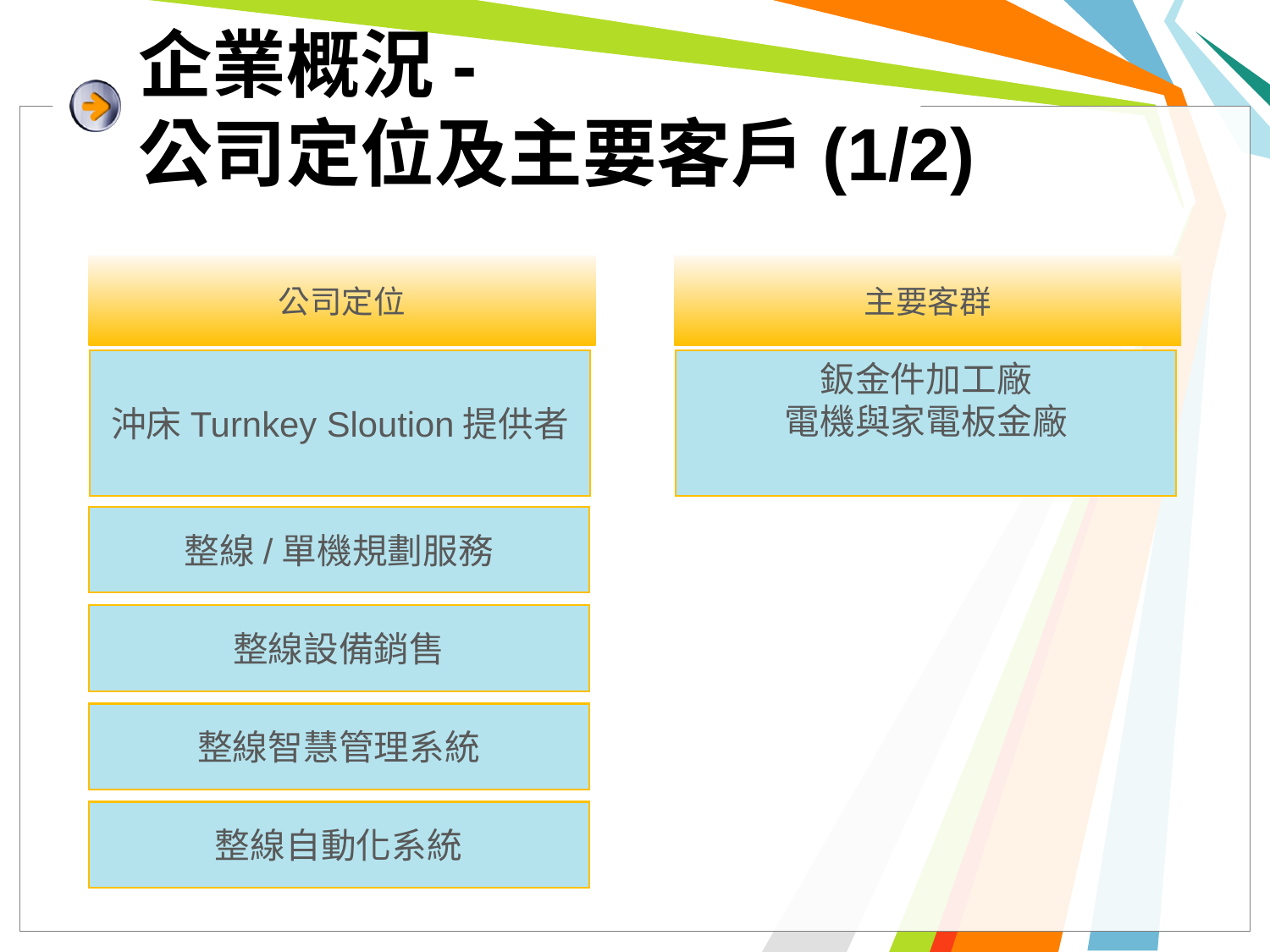

# 企業概況- 公司定位及主要客戶(1/2)
公司定位
主要客群
沖床Turnkey Sloution提供者
鈑金件加工廠
電機與家電板金廠
整線/單機規劃服務
整線設備銷售
整線智慧管理系統
整線自動化系統